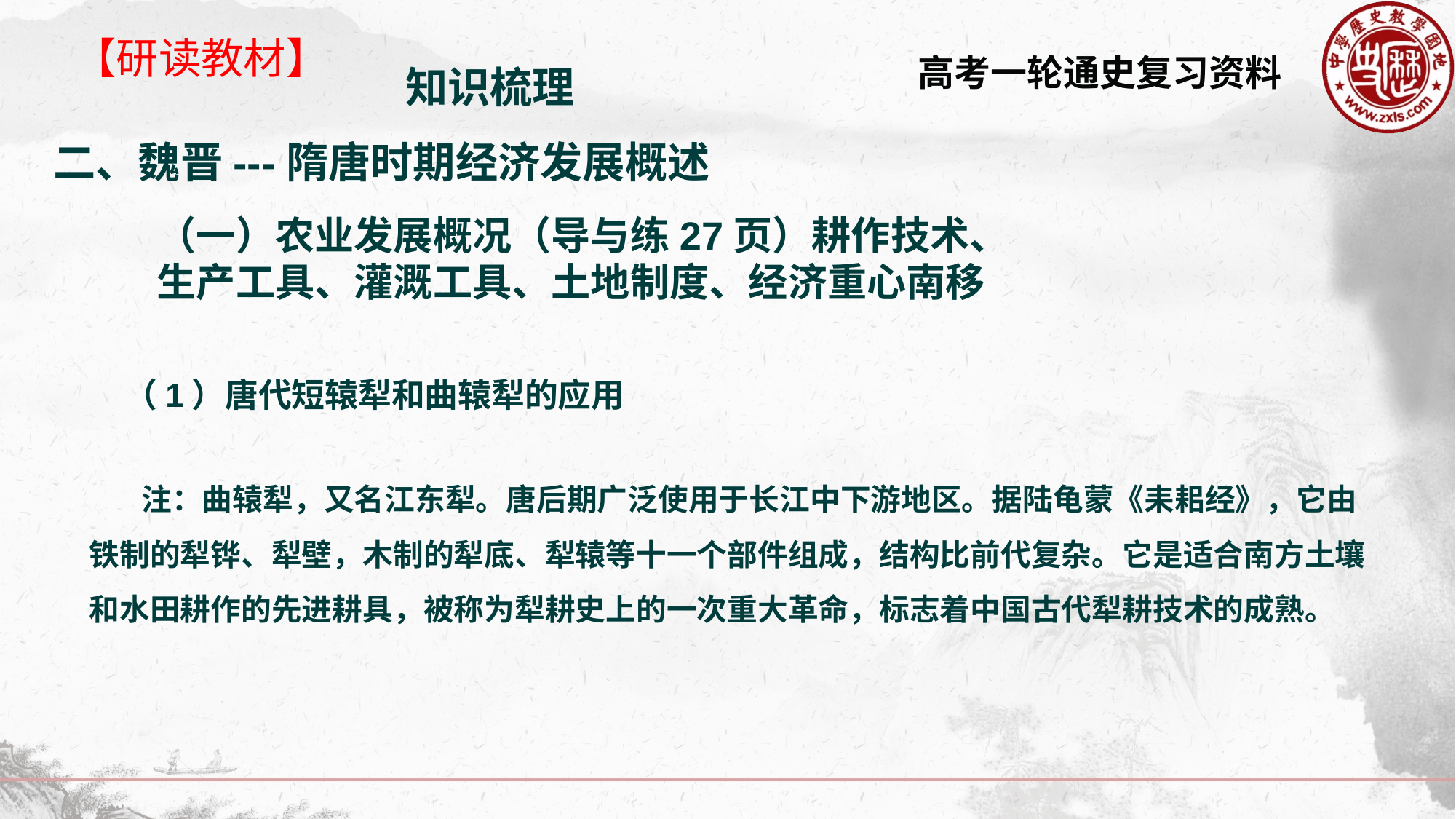

【研读教材】
知识梳理
二、魏晋---隋唐时期经济发展概述
（一）农业发展概况（导与练27页）耕作技术、生产工具、灌溉工具、土地制度、经济重心南移

（1）唐代短辕犁和曲辕犁的应用
      注：曲辕犁，又名江东犁。唐后期广泛使用于长江中下游地区。据陆龟蒙《耒耜经》，它由铁制的犁铧、犁壁，木制的犁底、犁辕等十一个部件组成，结构比前代复杂。它是适合南方土壤和水田耕作的先进耕具，被称为犁耕史上的一次重大革命，标志着中国古代犁耕技术的成熟。